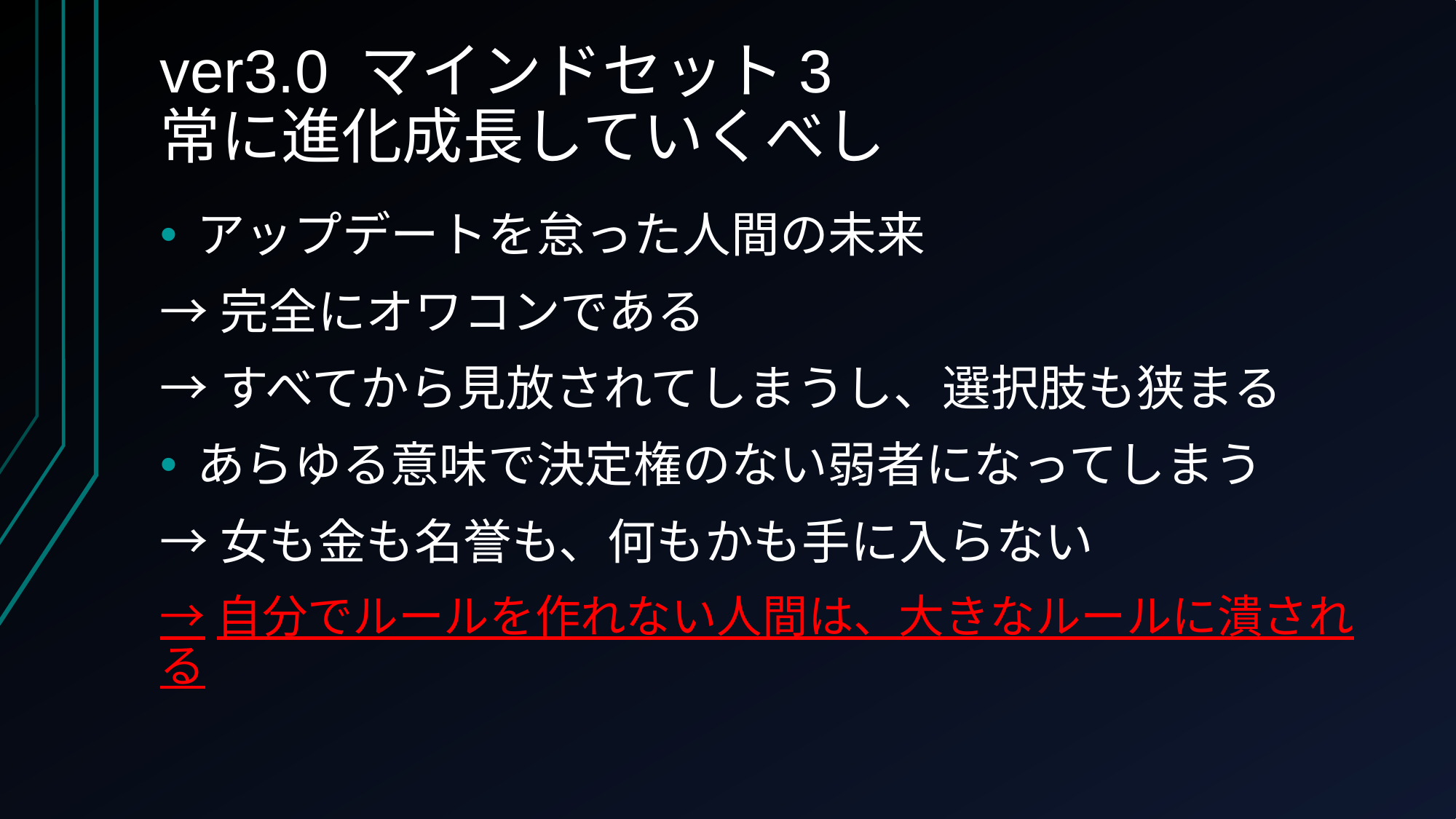

# ver3.0 マインドセット3 常に進化成長していくべし
アップデートを怠った人間の未来
→完全にオワコンである
→すべてから見放されてしまうし、選択肢も狭まる
あらゆる意味で決定権のない弱者になってしまう
→女も金も名誉も、何もかも手に入らない
→自分でルールを作れない人間は、大きなルールに潰される